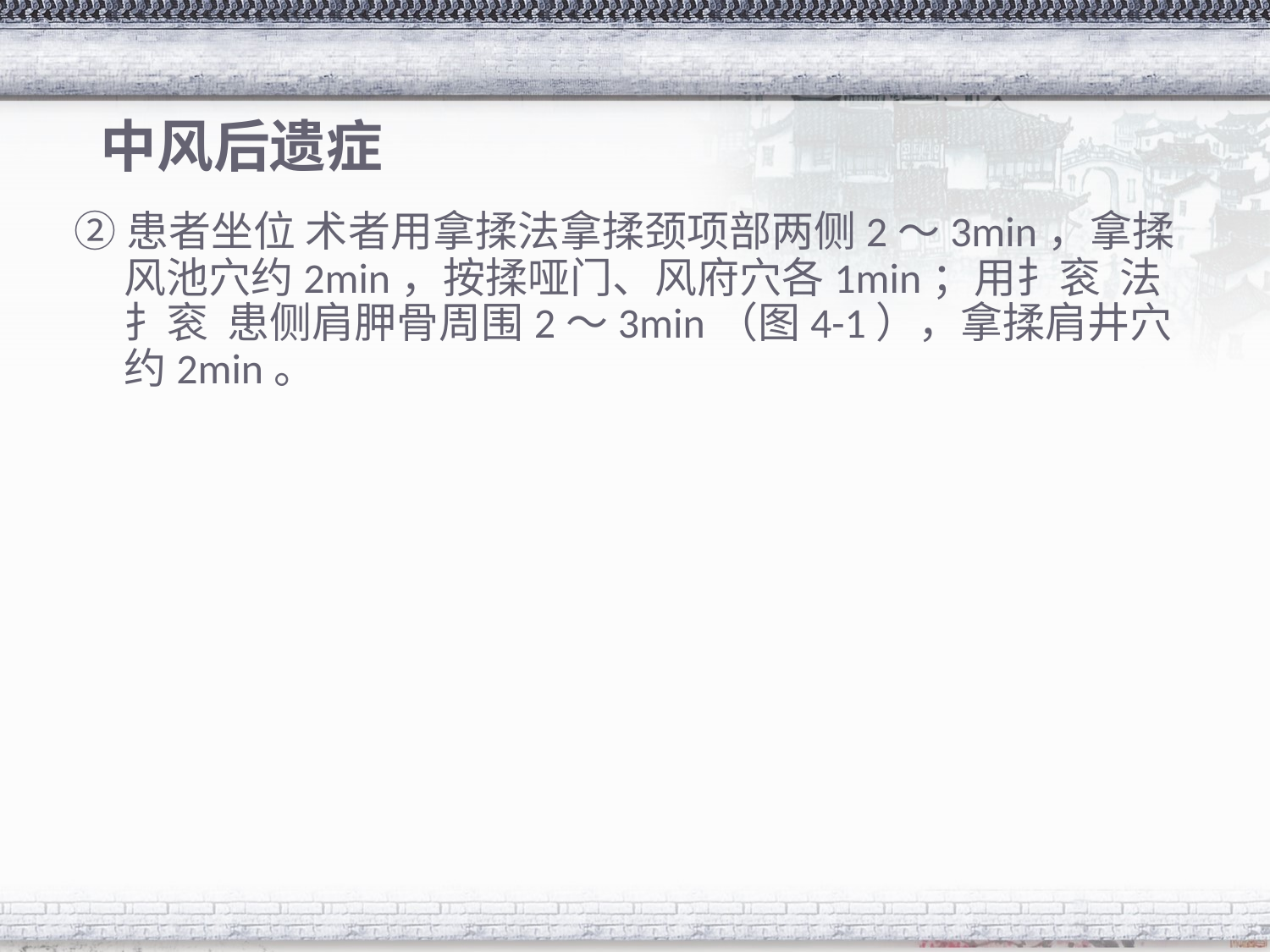

# 中风后遗症
②患者坐位 术者用拿揉法拿揉颈项部两侧2～3min，拿揉风池穴约2min，按揉哑门、风府穴各1min；用扌衮  法扌衮  患侧肩胛骨周围2～3min（图4-1），拿揉肩井穴约2min。